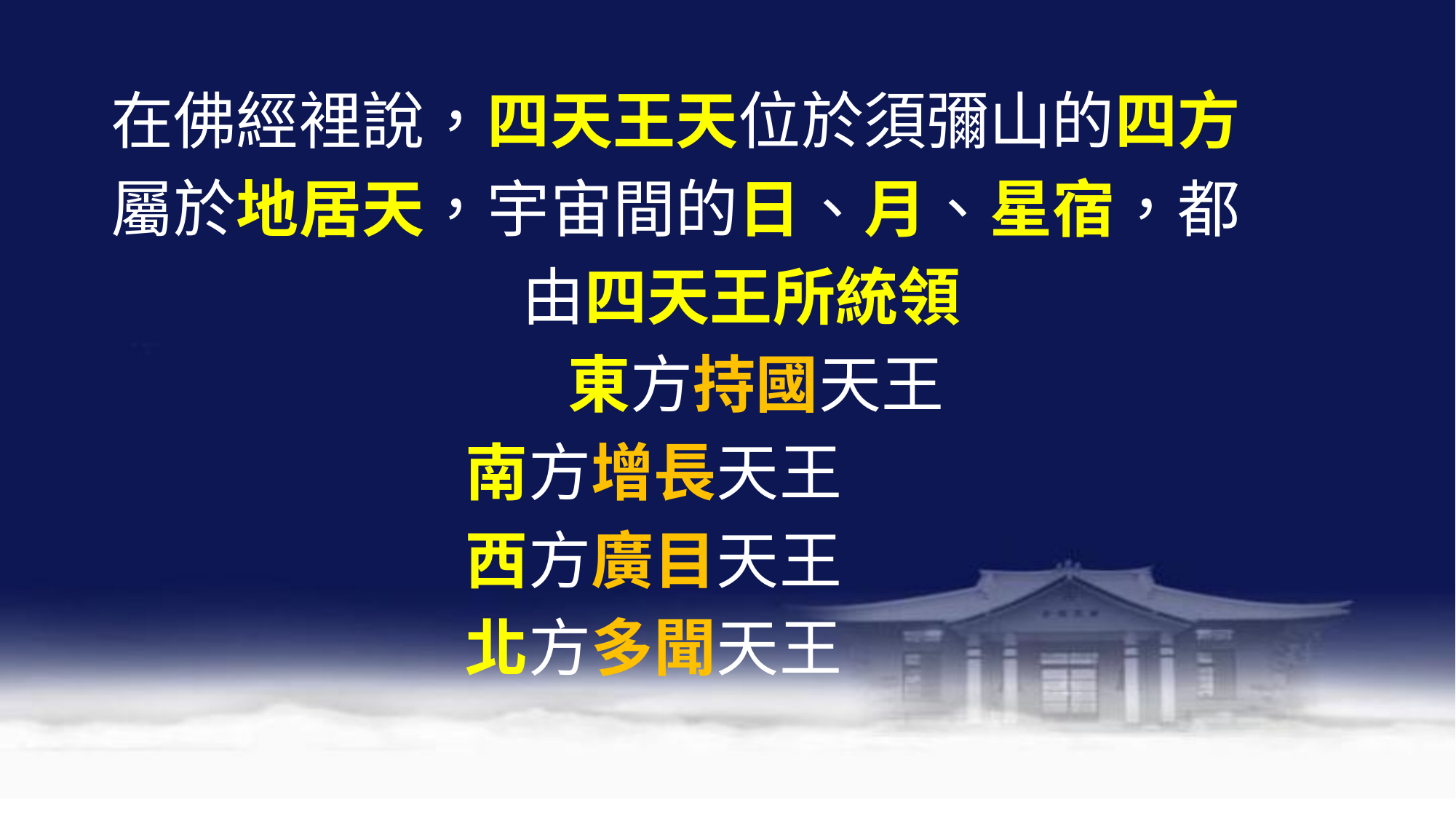

在佛經裡說，四天王天位於須彌山的四方
屬於地居天，宇宙間的日、月、星宿，都
 由四天王所統領
   東方持國天王
                        南方增長天王
                        西方廣目天王
                        北方多聞天王